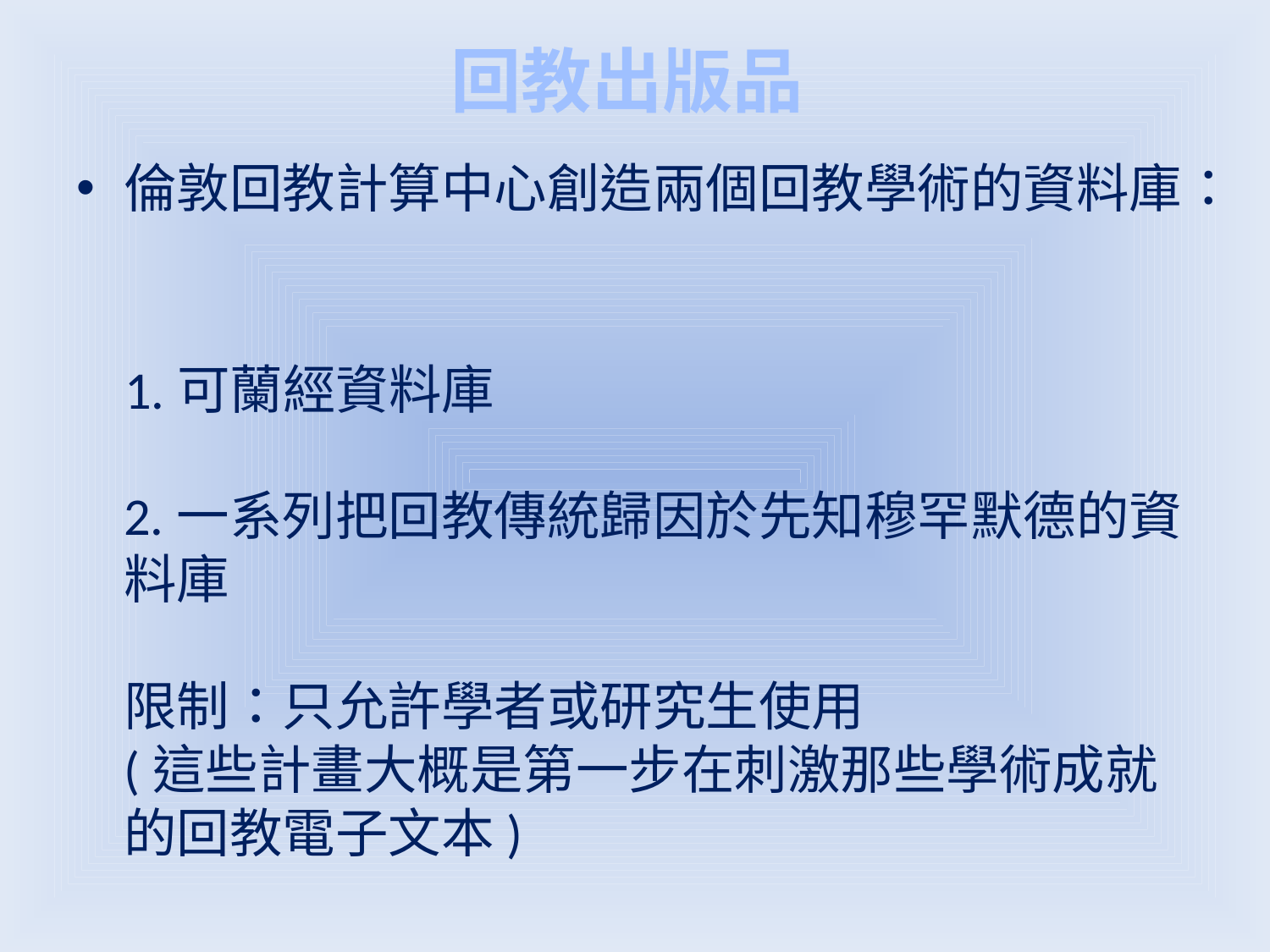

回教出版品
倫敦回教計算中心創造兩個回教學術的資料庫：
    1.可蘭經資料庫
2.一系列把回教傳統歸因於先知穆罕默德的資料庫
限制：只允許學者或研究生使用
(這些計畫大概是第一步在刺激那些學術成就的回教電子文本)